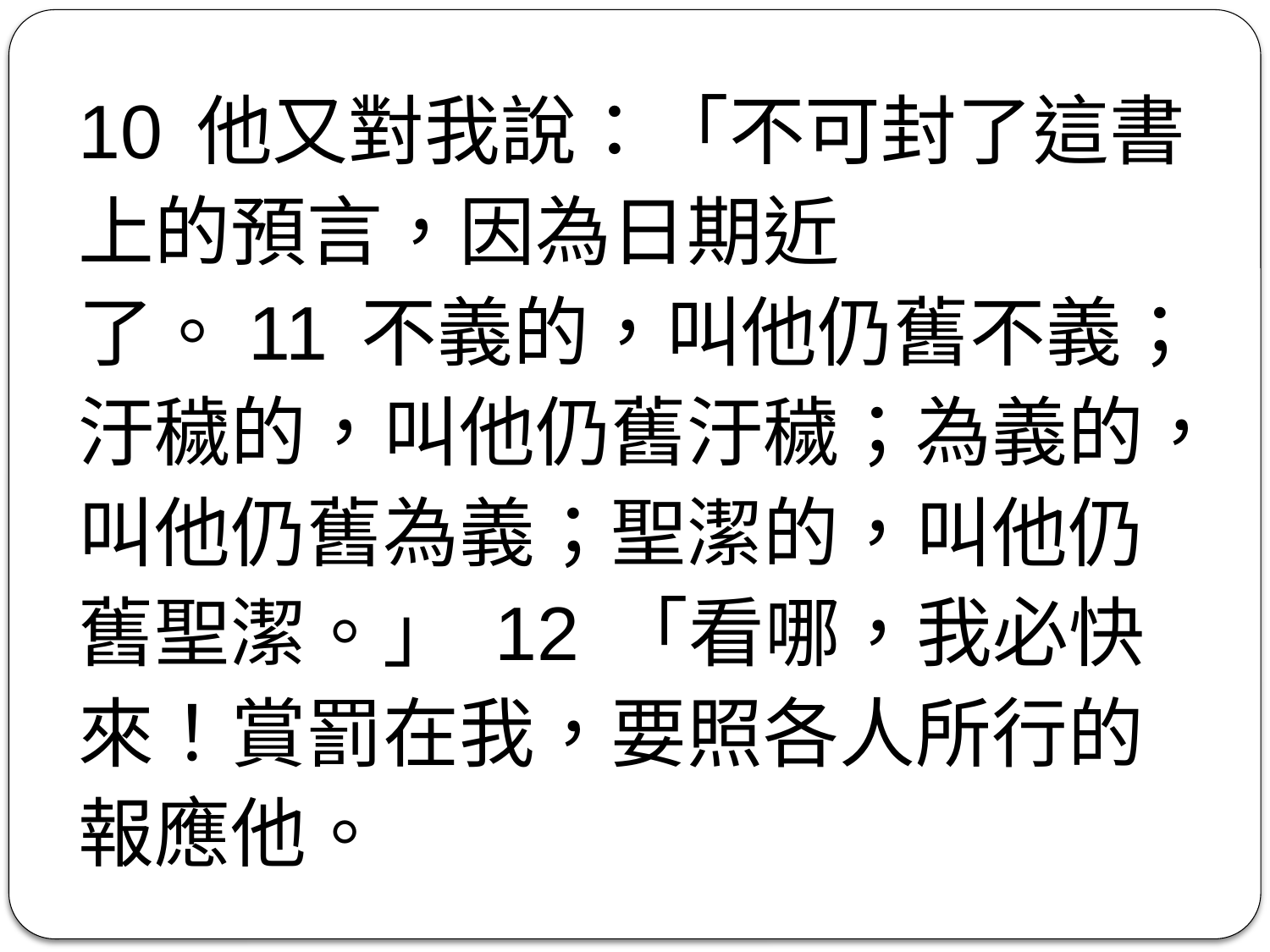

10 他又對我說：「不可封了這書上的預言，因為日期近了。11 不義的，叫他仍舊不義；汙穢的，叫他仍舊汙穢；為義的，叫他仍舊為義；聖潔的，叫他仍舊聖潔。」 12 「看哪，我必快來！賞罰在我，要照各人所行的報應他。